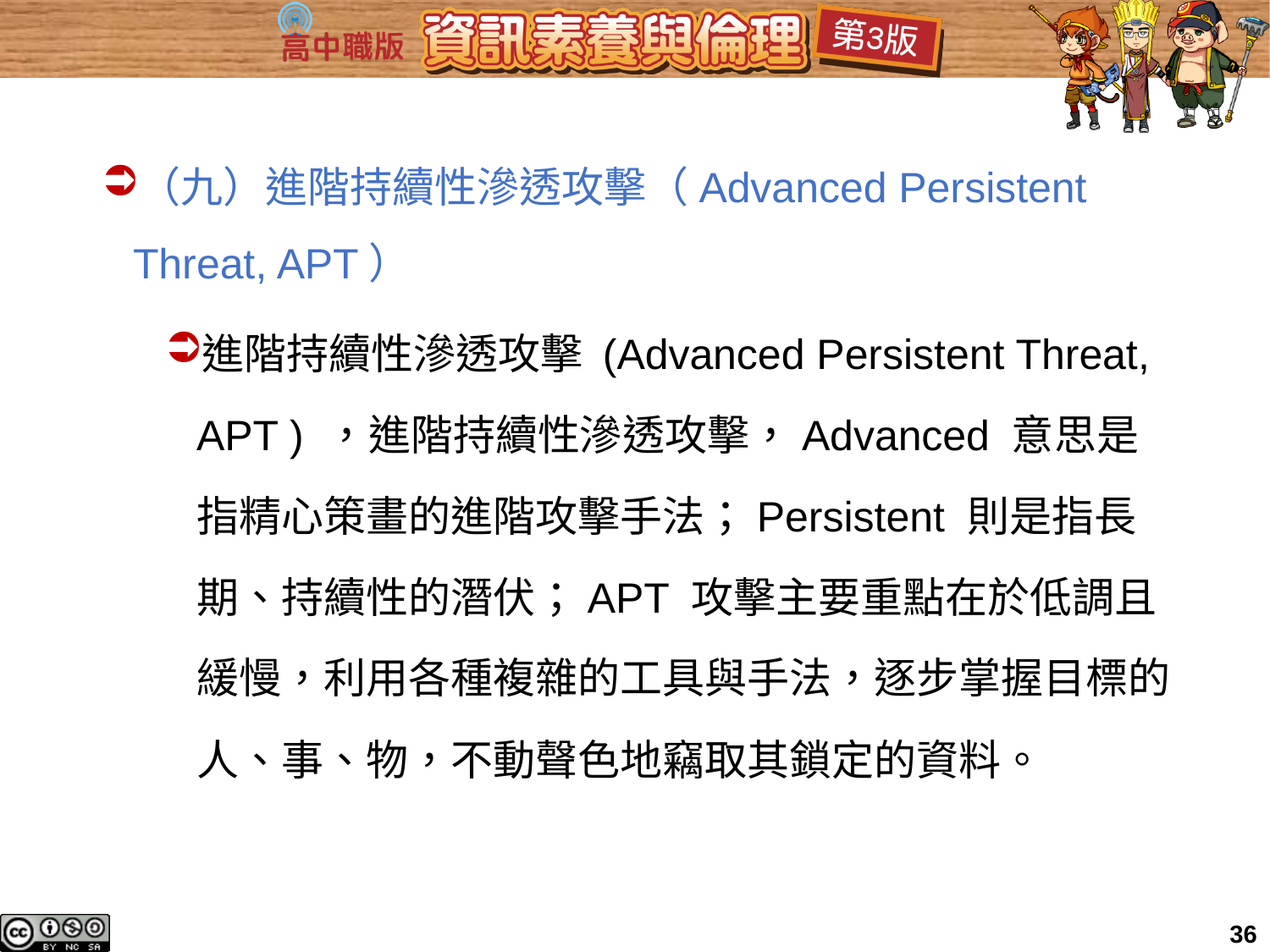

（九）進階持續性滲透攻擊（Advanced Persistent Threat, APT）
進階持續性滲透攻擊 (Advanced Persistent Threat, APT ) ，進階持續性滲透攻擊，Advanced 意思是指精心策畫的進階攻擊手法；Persistent 則是指長期、持續性的潛伏；APT 攻擊主要重點在於低調且緩慢，利用各種複雜的工具與手法，逐步掌握目標的人、事、物，不動聲色地竊取其鎖定的資料。
36